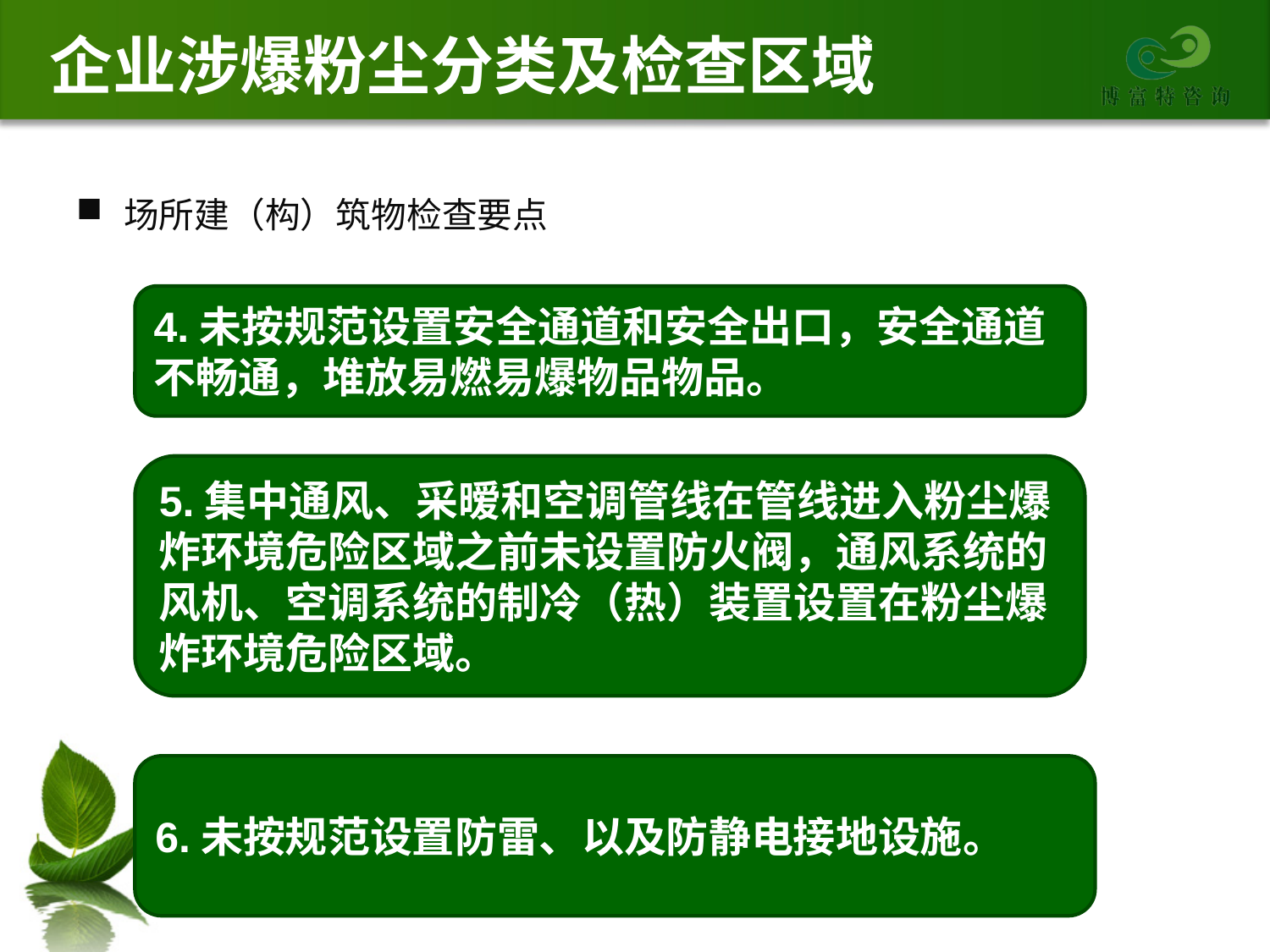

# 企业涉爆粉尘分类及检查区域
场所建（构）筑物检查要点
4.未按规范设置安全通道和安全出口，安全通道
不畅通，堆放易燃易爆物品物品。
5.集中通风、采暧和空调管线在管线进入粉尘爆
炸环境危险区域之前未设置防火阀，通风系统的
风机、空调系统的制冷（热）装置设置在粉尘爆
炸环境危险区域。
6.未按规范设置防雷、以及防静电接地设施。